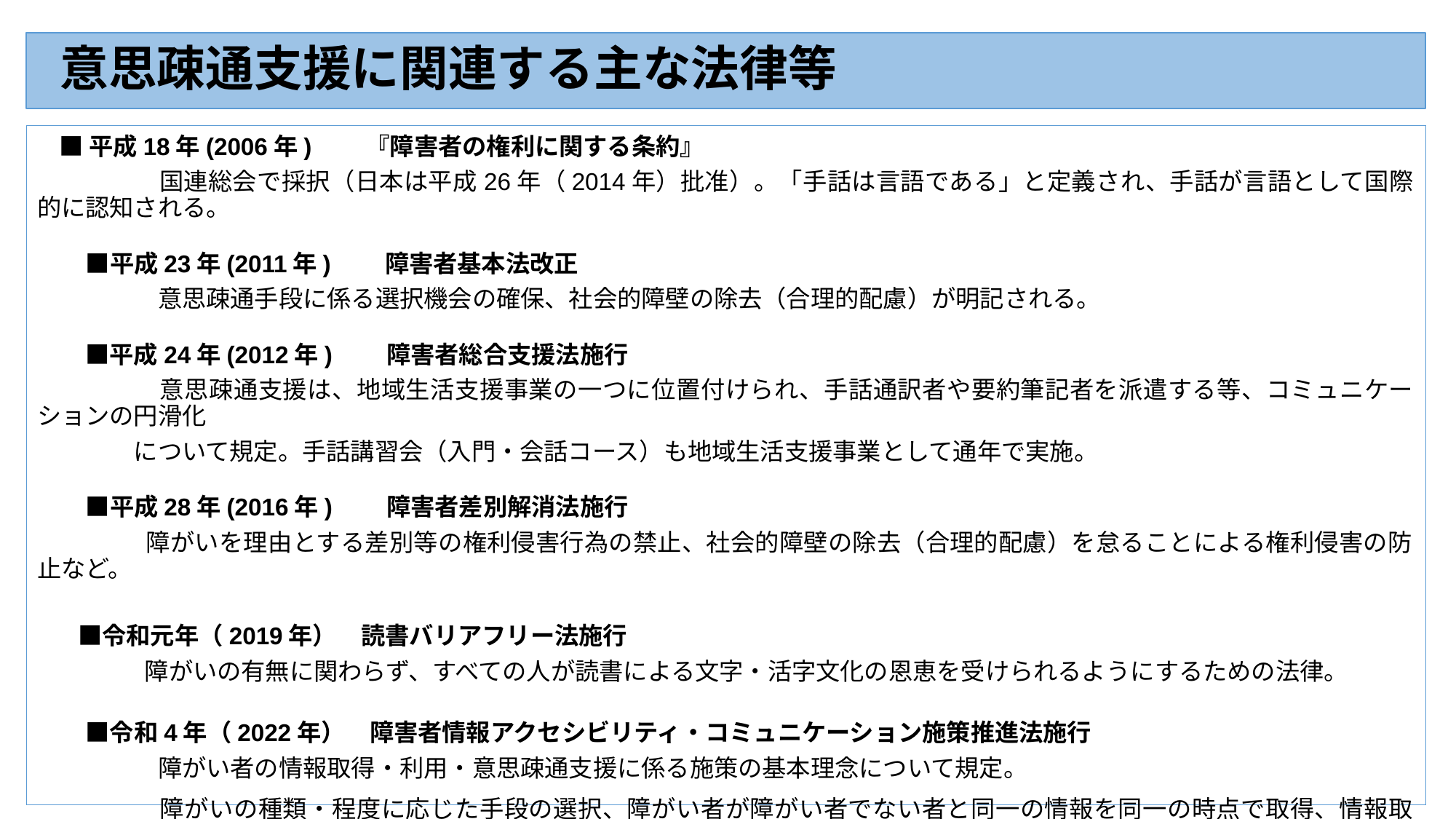

# 意思疎通支援に関連する主な法律等
    ■平成18年(2006年)　　『障害者の権利に関する条約』
　　　　　国連総会で採択（日本は平成26年（2014年）批准）。「手話は言語である」と定義され、手話が言語として国際的に認知される。

　　■平成23年(2011年)　　障害者基本法改正
　　　　　意思疎通手段に係る選択機会の確保、社会的障壁の除去（合理的配慮）が明記される。

　　■平成24年(2012年)　　障害者総合支援法施行
　　　　　意思疎通支援は、地域生活支援事業の一つに位置付けられ、手話通訳者や要約筆記者を派遣する等、コミュニケーションの円滑化
　　　　について規定。手話講習会（入門・会話コース）も地域生活支援事業として通年で実施。

　　■平成28年(2016年)　　障害者差別解消法施行
　　　 　 障がいを理由とする差別等の権利侵害行為の禁止、社会的障壁の除去（合理的配慮）を怠ることによる権利侵害の防止など。

  　■令和元年（2019年）　読書バリアフリー法施行
　　　 　 障がいの有無に関わらず、すべての人が読書による文字・活字文化の恩恵を受けられるようにするための法律。

　　■令和4年（2022年）　障害者情報アクセシビリティ・コミュニケーション施策推進法施行
　　　　　障がい者の情報取得・利用・意思疎通支援に係る施策の基本理念について規定。
　　　　　障がいの種類・程度に応じた手段の選択、障がい者が障がい者でない者と同一の情報を同一の時点で取得、情報取得に資する
　　　　機器の開発・普及促進（デジタル社会）など。